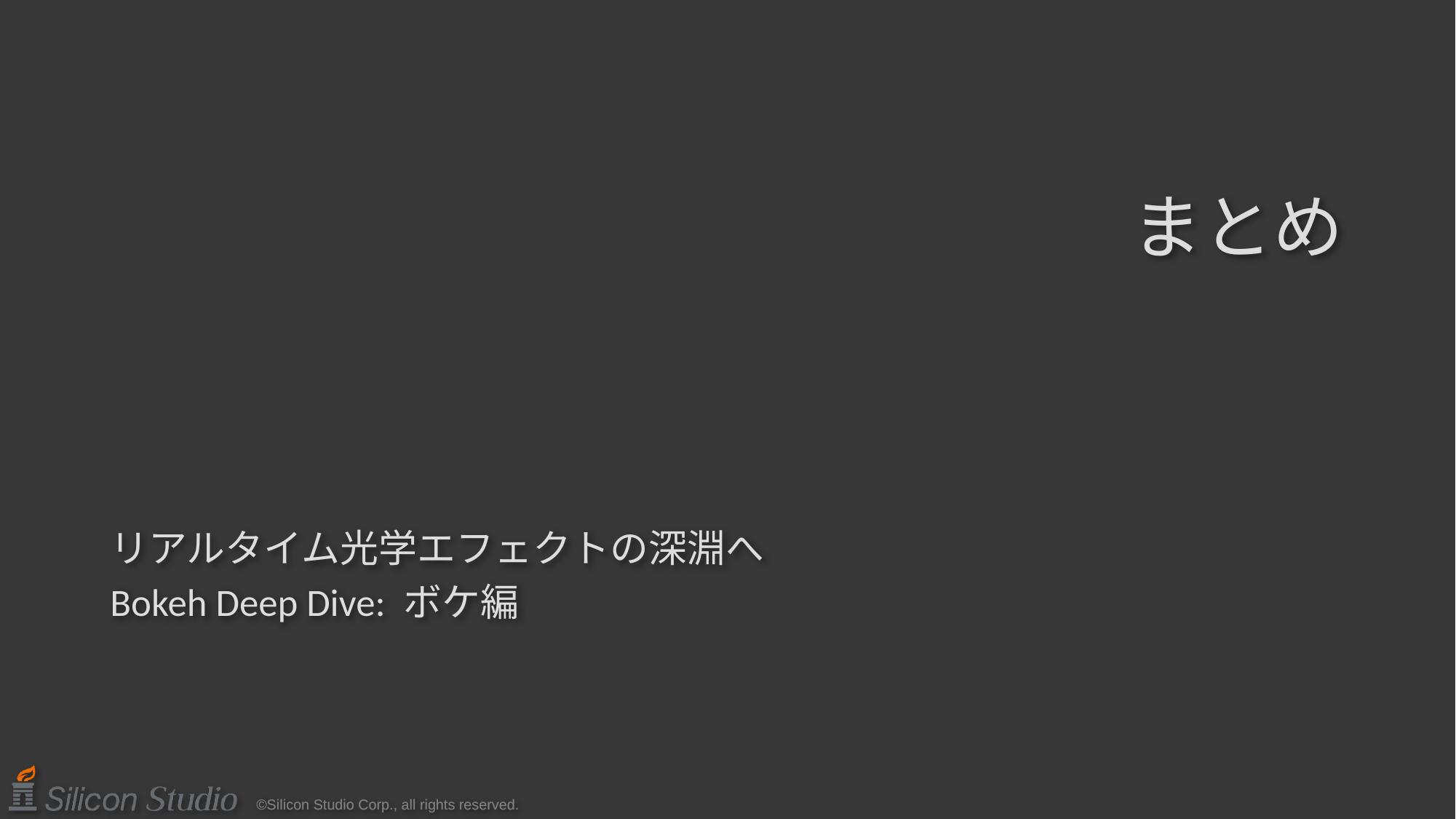

# まとめ
リアルタイム光学エフェクトの深淵へ
Bokeh Deep Dive: ボケ編